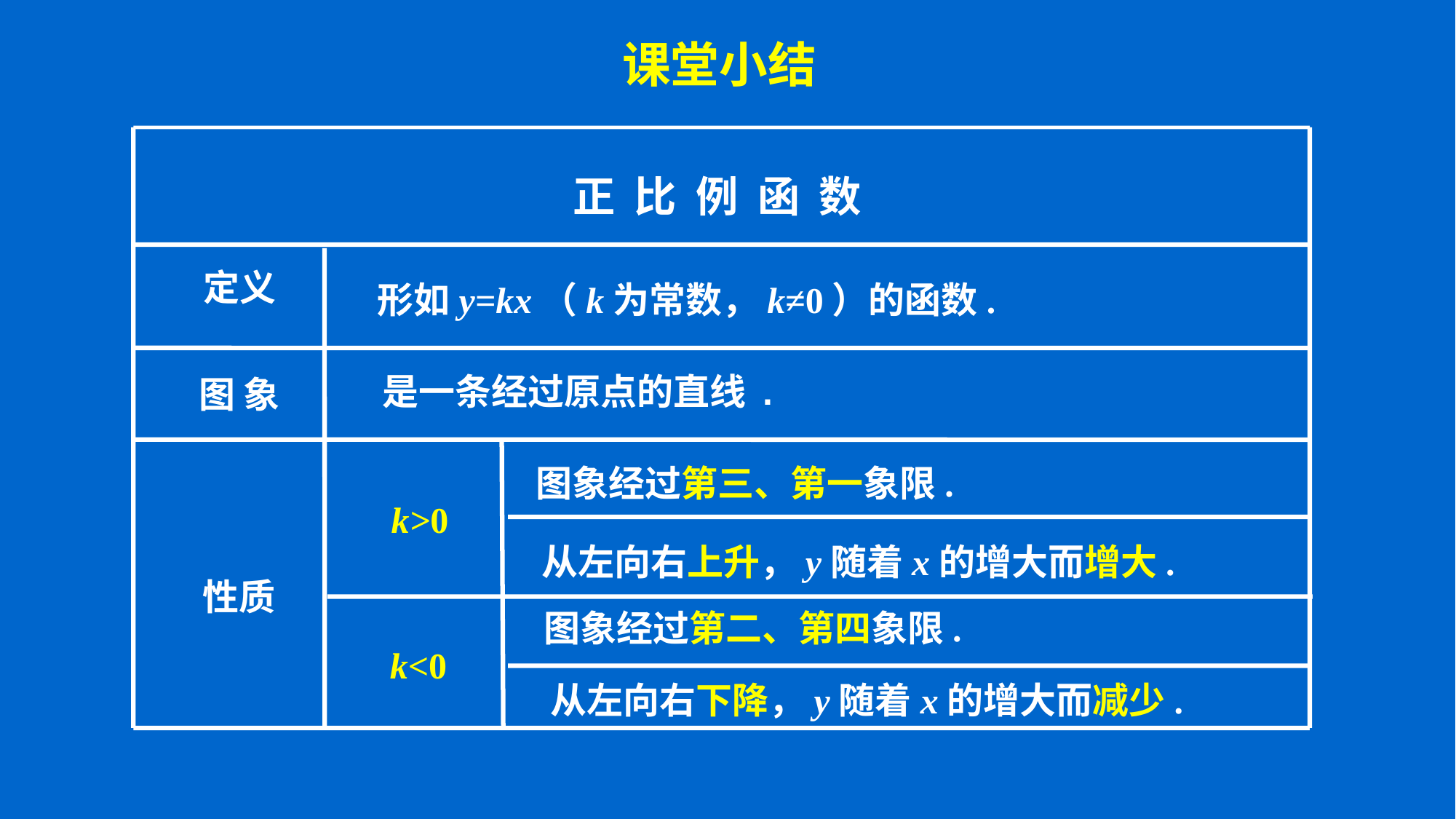

课堂小结

        正  比  例  函  数

定义
形如y=kx（k为常数，k≠0）的函数.

是一条经过原点的直线 .

图 象

图象经过第三、第一象限.
k>0

从左向右上升，y随着x的增大而增大.
性质

图象经过第二、第四象限.
k<0

从左向右下降，y随着x的增大而减少.